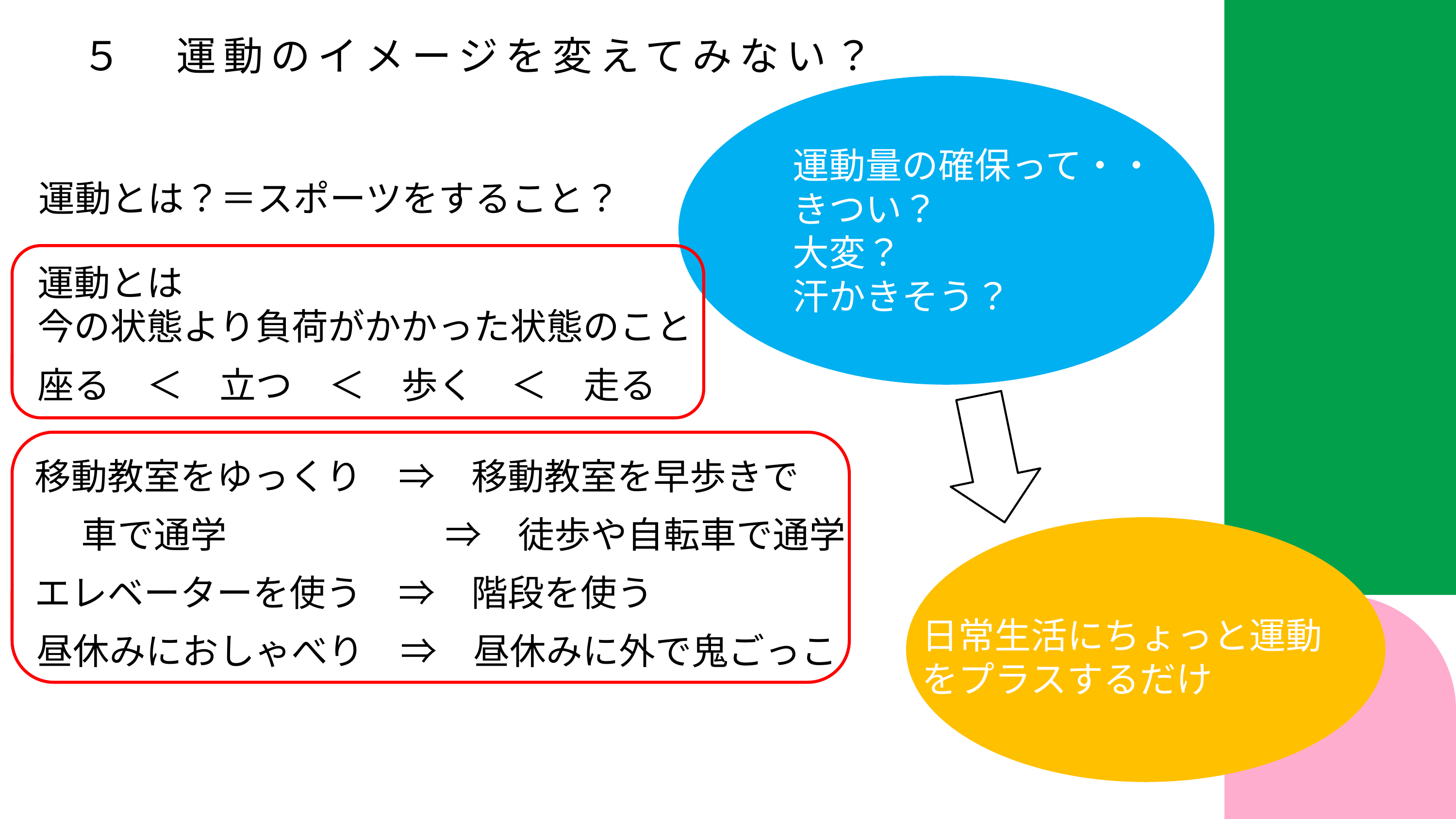

５　運動のイメージを変えてみない？

運動量の確保って・・
きつい？
大変？
汗かきそう？
運動とは？＝スポーツをすること？

運動とは
今の状態より負荷がかかった状態のこと

座る　＜　立つ　＜　歩く　＜　走る

移動教室をゆっくり　⇒　移動教室を早歩きで

　 車で通学　　　　　　⇒　徒歩や自転車で通学

エレベーターを使う　⇒　階段を使う

日常生活にちょっと運動をプラスするだけ

昼休みにおしゃべり　⇒　昼休みに外で鬼ごっこ